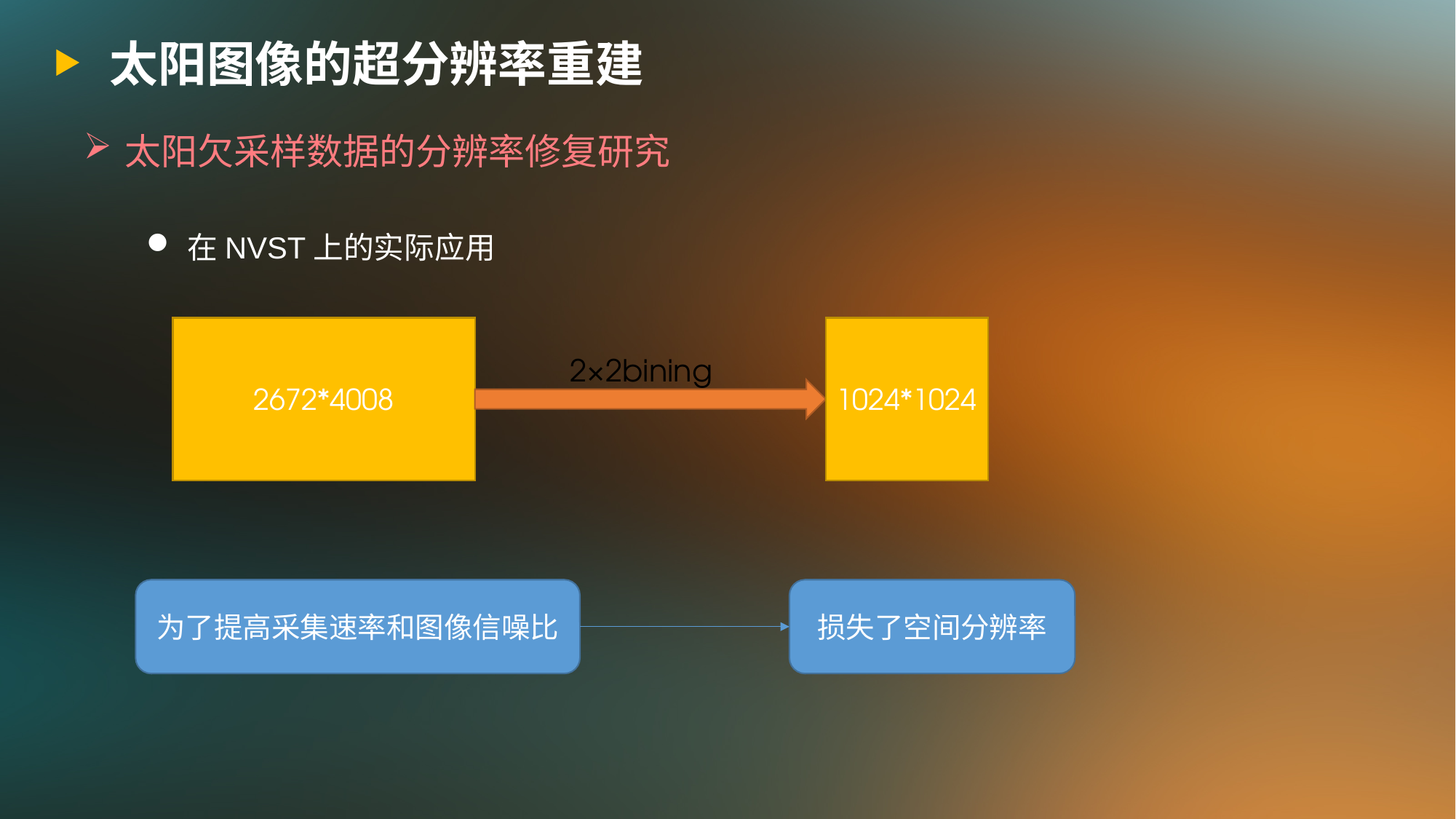

太阳图像的超分辨率重建

太阳欠采样数据的分辨率修复研究
在NVST上的实际应用
1024*1024
2672*4008
2×2bining

为了提高采集速率和图像信噪比
损失了空间分辨率